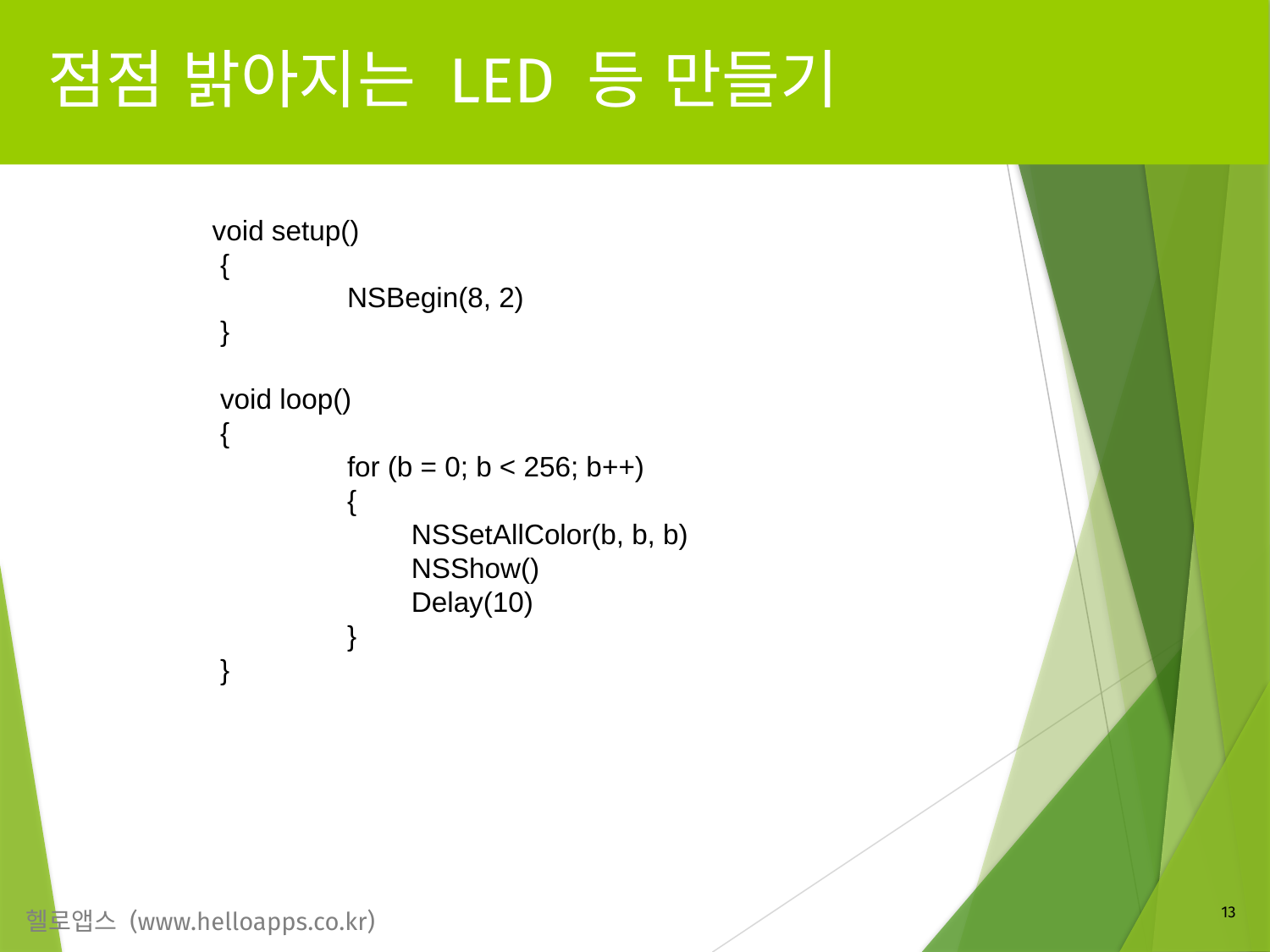

# 점점 밝아지는 LED 등 만들기
       void setup()
        {
	        NSBegin(8, 2)
        }

        void loop()
        {
	        for (b = 0; b < 256; b++)
	        {			        				NSSetAllColor(b, b, b)
		NSShow()
		Delay(10)
	        }
        }
13